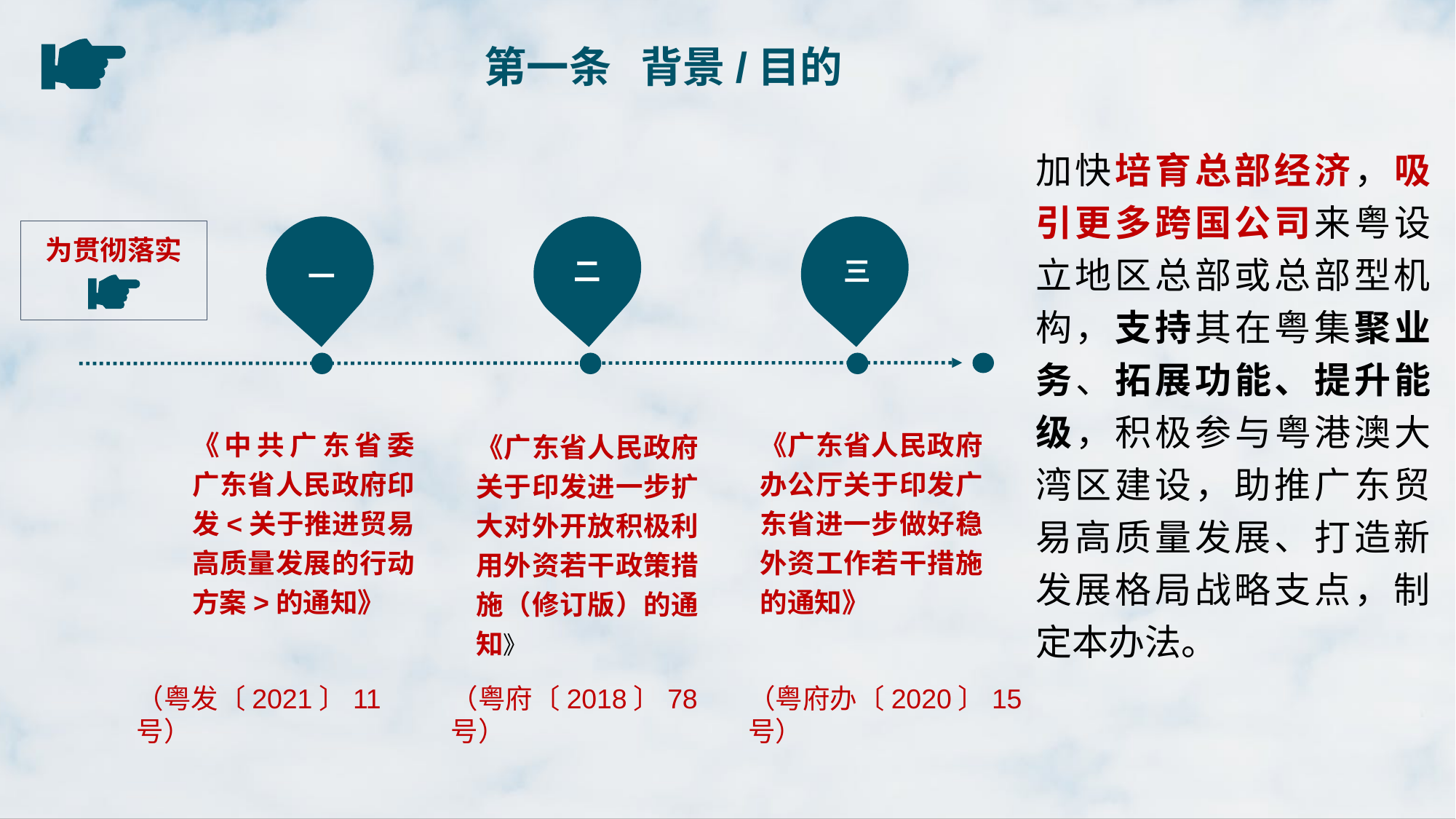

第一条   背景/目的

加快培育总部经济，吸引更多跨国公司来粤设立地区总部或总部型机构，支持其在粤集聚业务、拓展功能、提升能级，积极参与粤港澳大湾区建设，助推广东贸易高质量发展、打造新发展格局战略支点，制定本办法。

为贯彻落实
二
三
一

《广东省人民政府办公厅关于印发广东省进一步做好稳外资工作若干措施的通知》
《中共广东省委 广东省人民政府印发<关于推进贸易高质量发展的行动方案>的通知》
《广东省人民政府关于印发进一步扩大对外开放积极利用外资若干政策措施（修订版）的通知》

（粤发〔2021〕11号）

（粤府〔2018〕78号）

（粤府办〔2020〕15号）